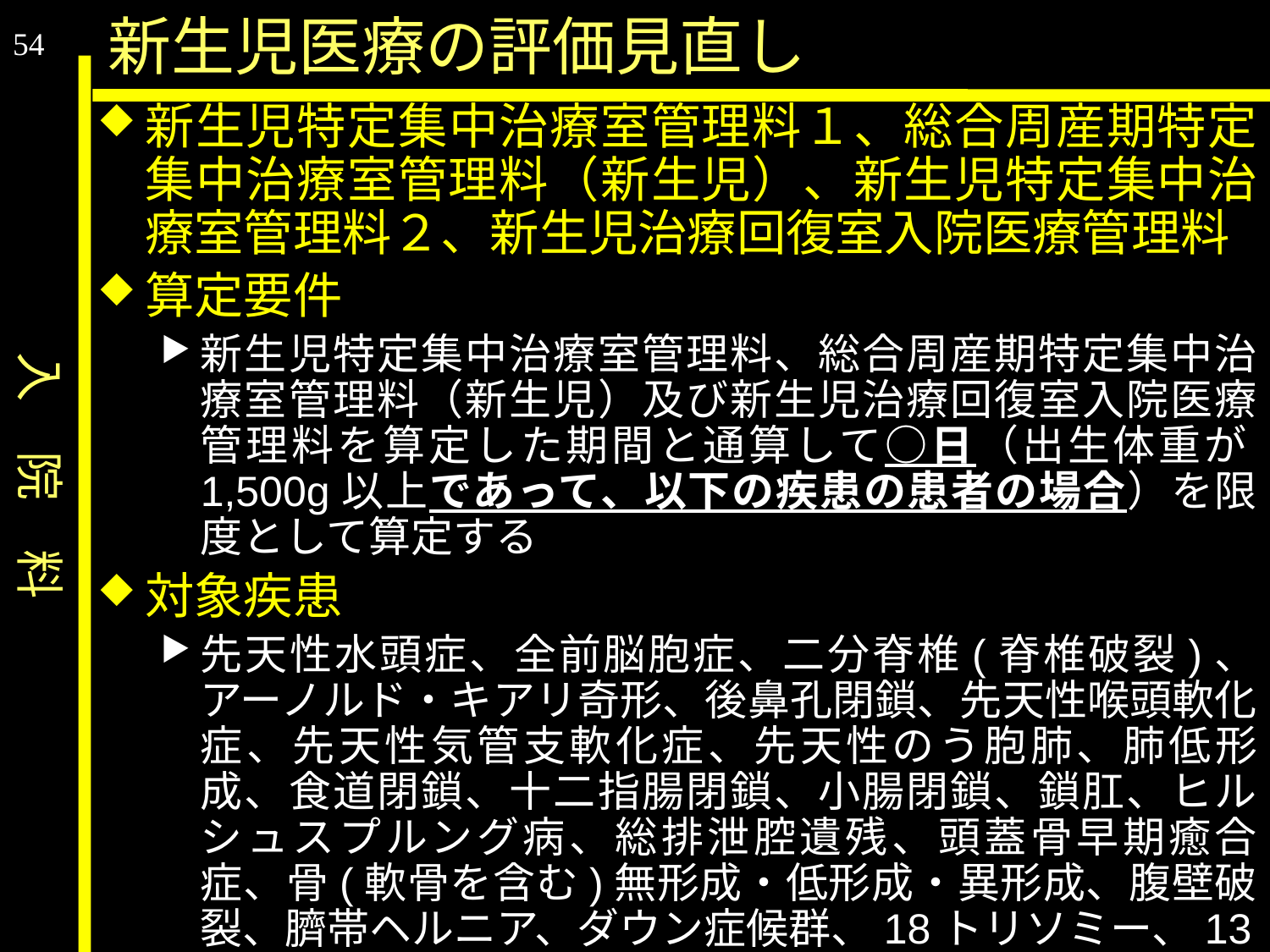

入　院　料
新生児医療の評価見直し
54

新生児特定集中治療室管理料１、総合周産期特定集中治療室管理料（新生児）、新生児特定集中治療室管理料２、新生児治療回復室入院医療管理料
算定要件
新生児特定集中治療室管理料、総合周産期特定集中治療室管理料（新生児）及び新生児治療回復室入院医療管理料を算定した期間と通算して○日（出生体重が1,500g以上であって、以下の疾患の患者の場合）を限度として算定する
対象疾患
先天性水頭症、全前脳胞症、二分脊椎(脊椎破裂)、アーノルド・キアリ奇形、後鼻孔閉鎖、先天性喉頭軟化症、先天性気管支軟化症、先天性のう胞肺、肺低形成、食道閉鎖、十二指腸閉鎖、小腸閉鎖、鎖肛、ヒルシュスプルング病、総排泄腔遺残、頭蓋骨早期癒合症、骨(軟骨を含む)無形成・低形成・異形成、腹壁破裂、臍帯ヘルニア、ダウン症候群、18トリソミー、13トリソミー、多発奇形症候群